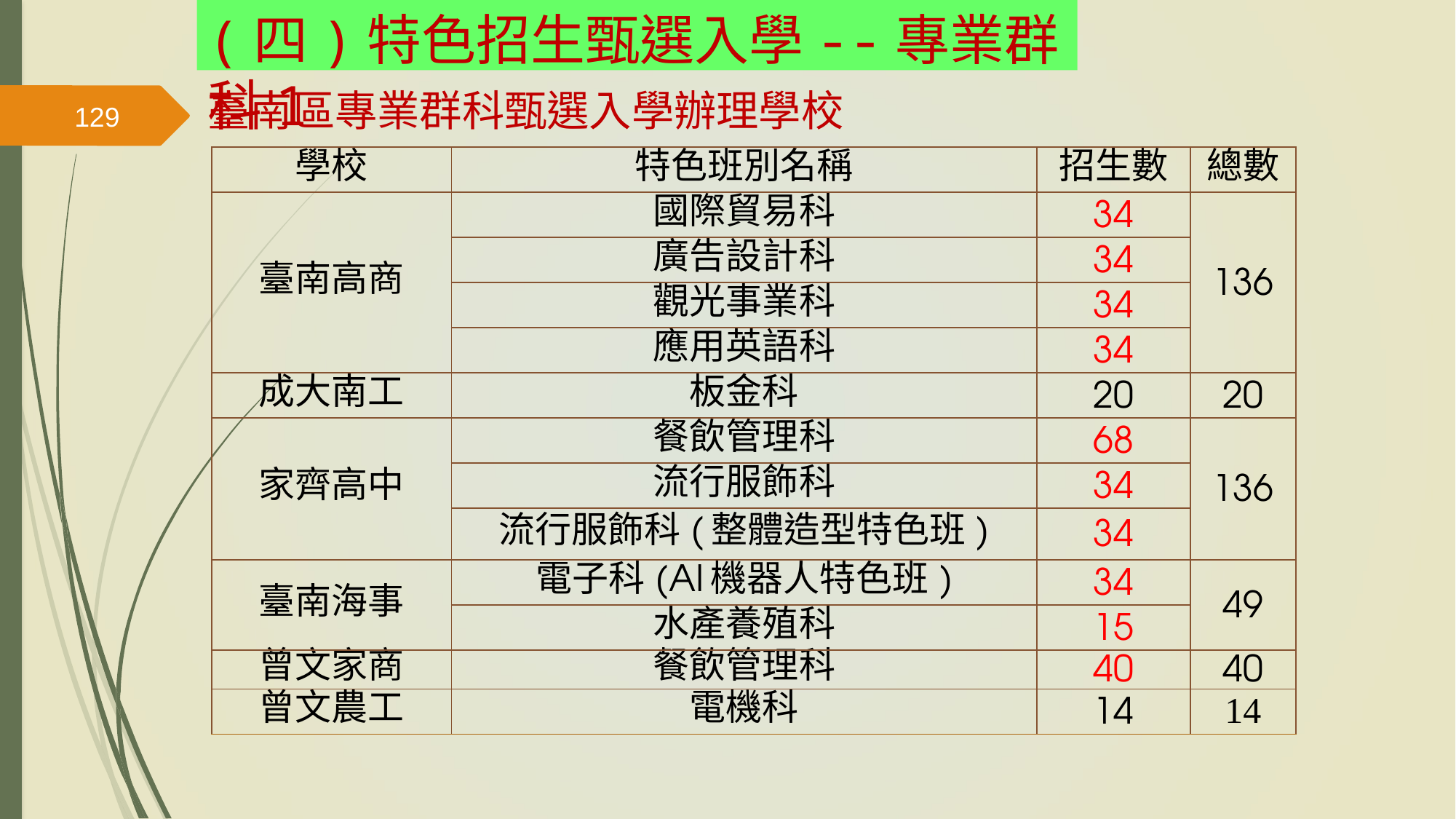

(四)特色招生甄選入學--專業群科1
# 臺南區專業群科甄選入學辦理學校
129
| 學校 | 特色班別名稱 | 招生數 | 總數 |
| --- | --- | --- | --- |
| 臺南高商 | 國際貿易科 | 34 | 136 |
|  | 廣告設計科 | 34 |  |
|  | 觀光事業科 | 34 |  |
|  | 應用英語科 | 34 |  |
| 成大南工 | 板金科 | 20 | 20 |
| 家齊高中 | 餐飲管理科 | 68 | 136 |
|  | 流行服飾科 | 34 |  |
|  | 流行服飾科(整體造型特色班) | 34 |  |
| 臺南海事 | 電子科(AI機器人特色班) | 34 | 49 |
|  | 水產養殖科 | 15 |  |
| 曾文家商 | 餐飲管理科 | 40 | 40 |
| 曾文農工 | 電機科 | 14 | 14 |